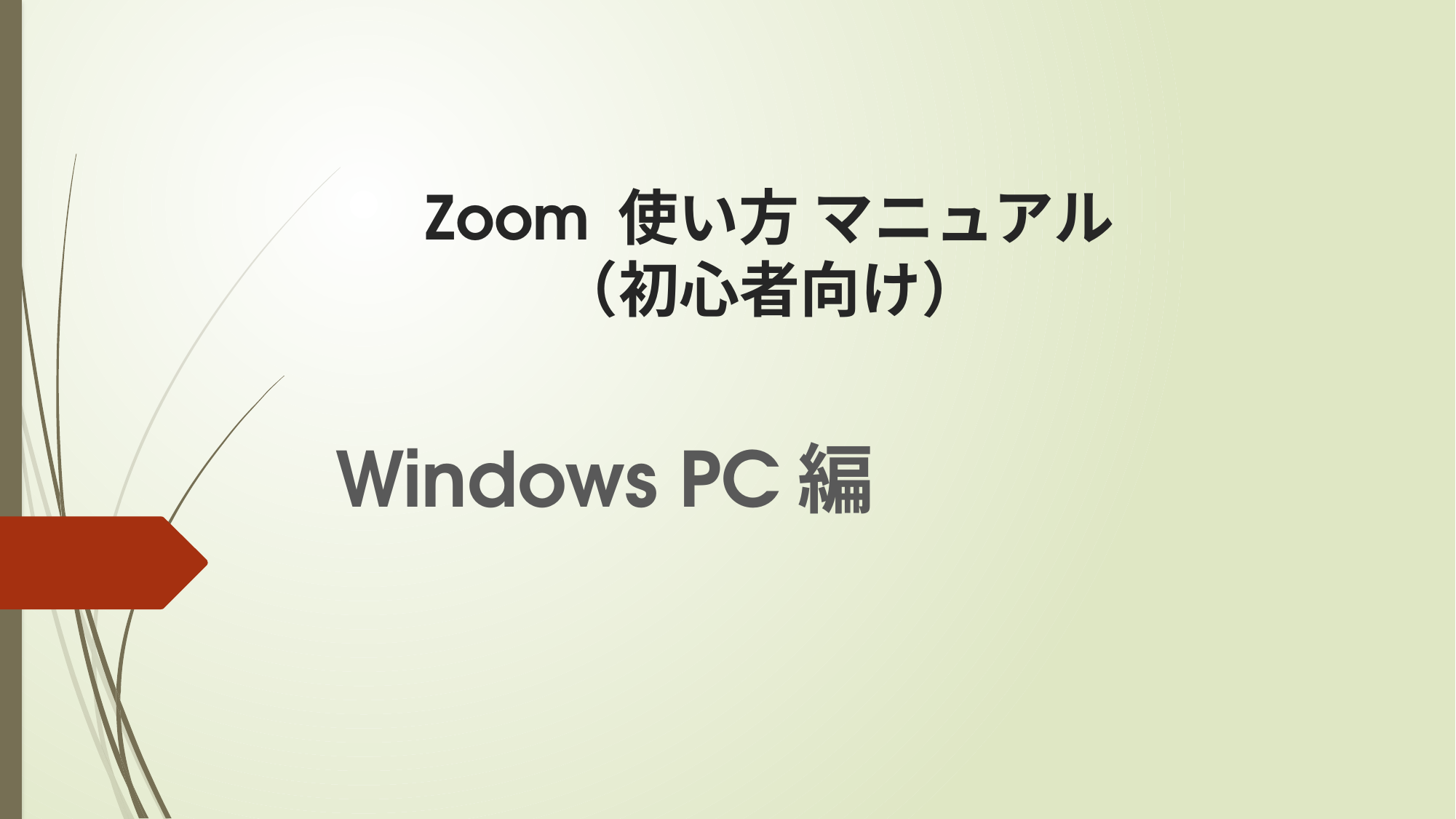

# Zoom 使い方 マニュアル （初心者向け）
Windows PC編